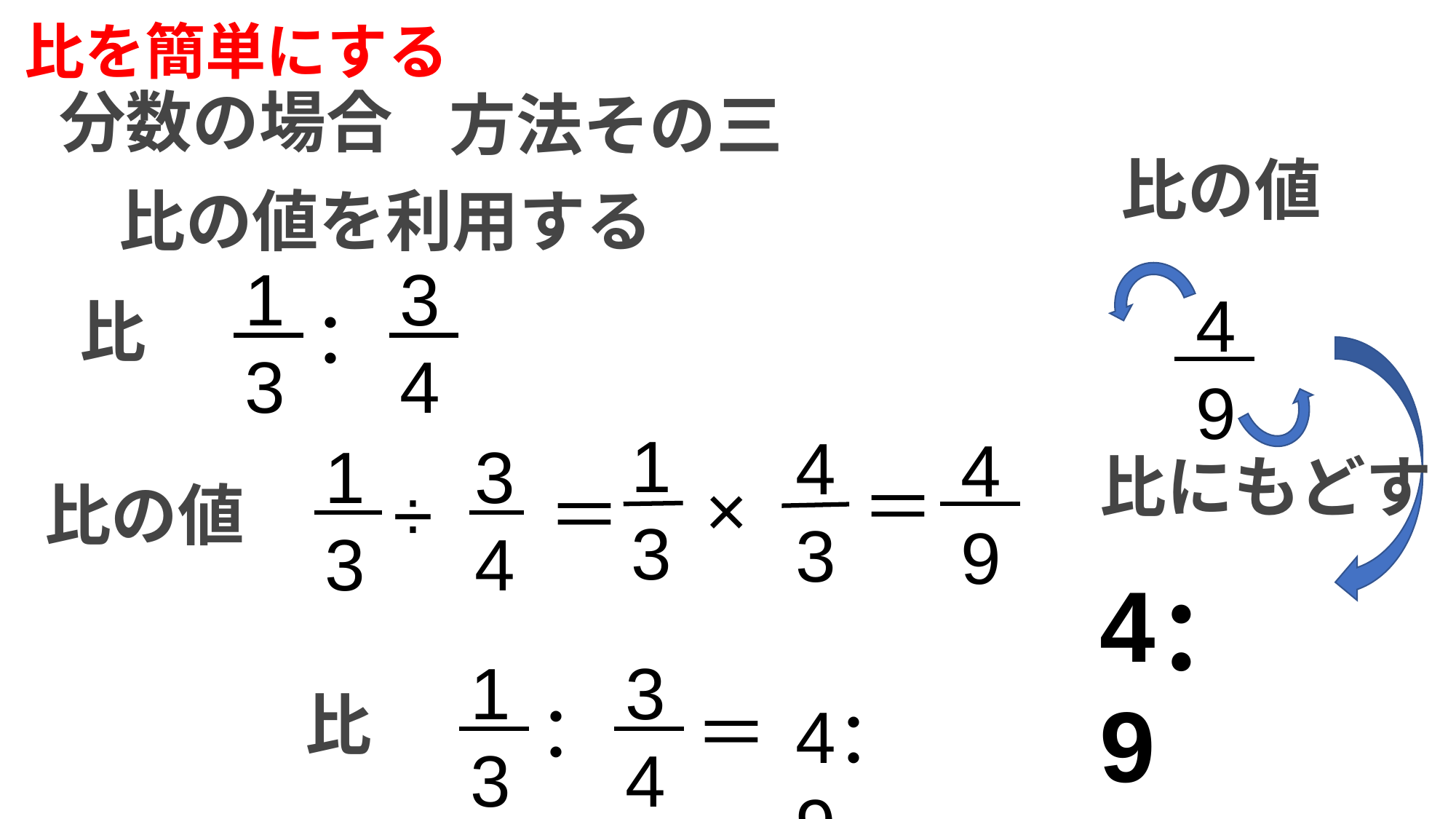

比を簡単にする
分数の場合
方法その三
比の値
比の値を利用する
13
34

4
9
比
：

1
3
4
3
4
9
1
3
3
4
比にもどす
＝
×
÷
＝
比の値
4　9
：
13
34
比
：
＝
：
4　9